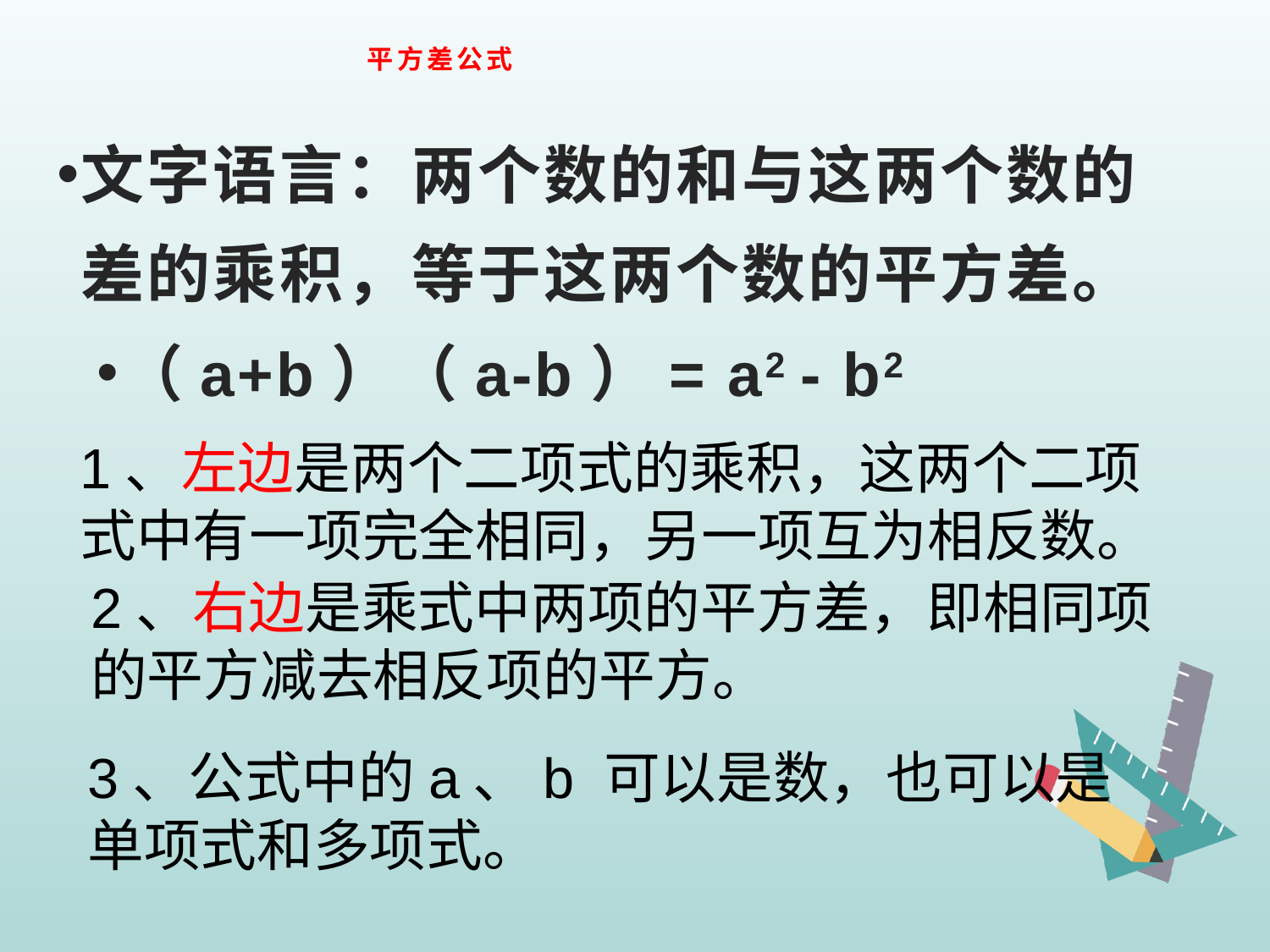

# 平方差公式
文字语言：两个数的和与这两个数的差的乘积，等于这两个数的平方差。
（a+b）（a-b）= a2 - b2

1、左边是两个二项式的乘积，这两个二项式中有一项完全相同，另一项互为相反数。

2、右边是乘式中两项的平方差，即相同项的平方减去相反项的平方。
3、公式中的a、b 可以是数，也可以是单项式和多项式。